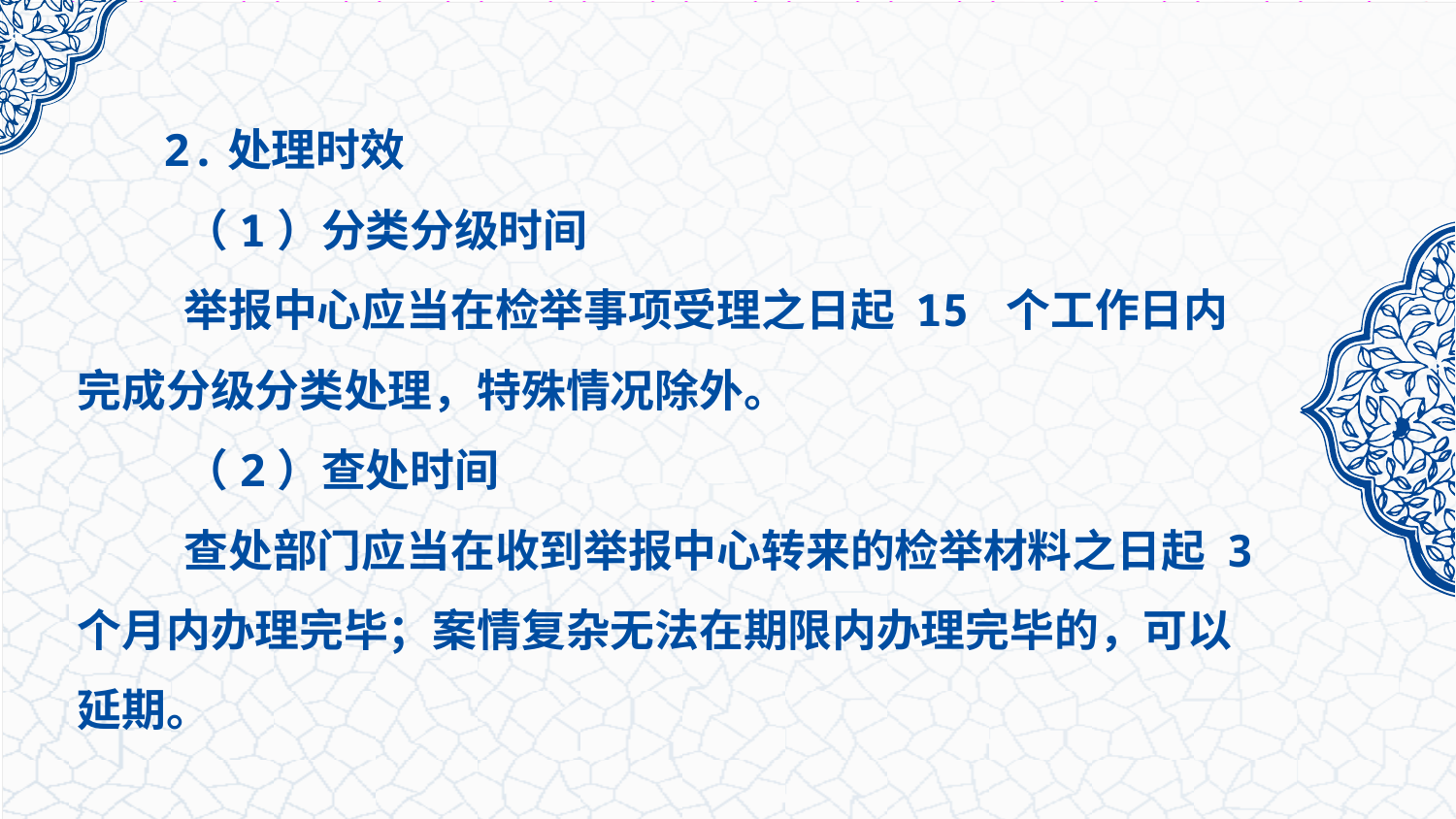

2.处理时效
 （1）分类分级时间
 举报中心应当在检举事项受理之日起 15 个工作日内完成分级分类处理，特殊情况除外。
 （2）查处时间
 查处部门应当在收到举报中心转来的检举材料之日起 3 个月内办理完毕；案情复杂无法在期限内办理完毕的，可以延期。